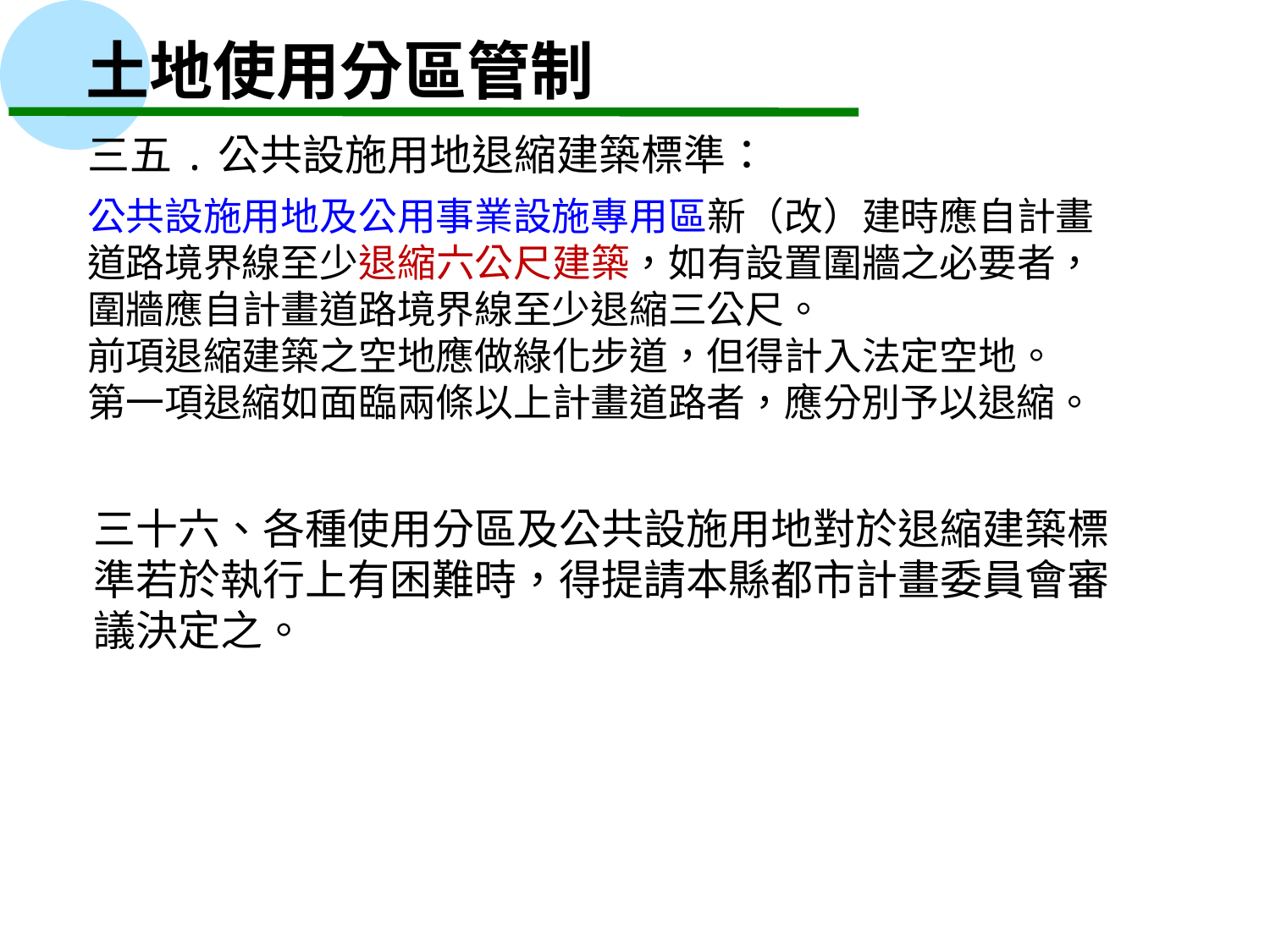

土地使用分區管制

三五.公共設施用地退縮建築標準：
公共設施用地及公用事業設施專用區新（改）建時應自計畫道路境界線至少退縮六公尺建築，如有設置圍牆之必要者，圍牆應自計畫道路境界線至少退縮三公尺。
前項退縮建築之空地應做綠化步道，但得計入法定空地。
第一項退縮如面臨兩條以上計畫道路者，應分別予以退縮。
三十六、各種使用分區及公共設施用地對於退縮建築標準若於執行上有困難時，得提請本縣都市計畫委員會審議決定之。